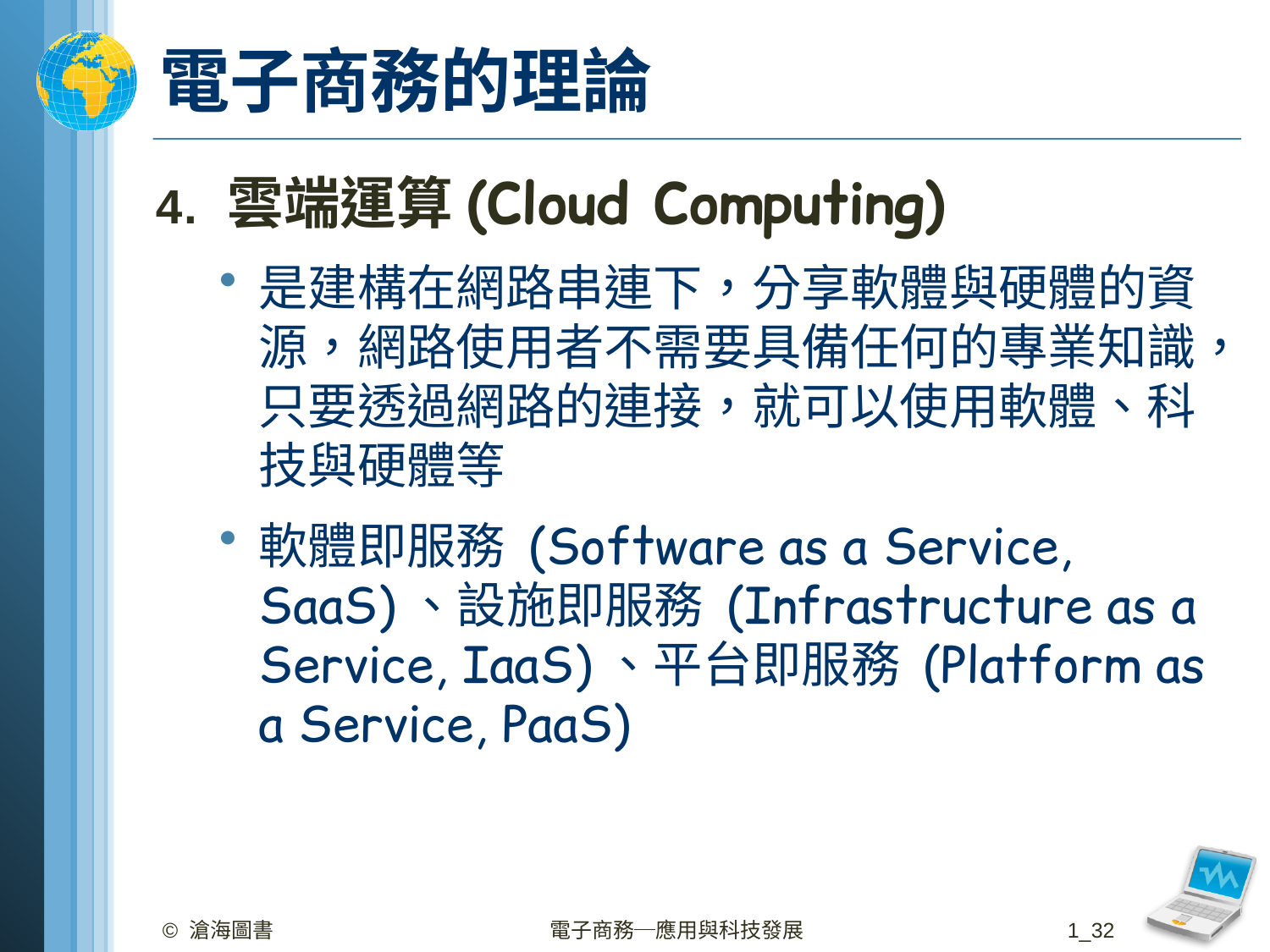

# 電子商務的理論
雲端運算(Cloud Computing)
是建構在網路串連下，分享軟體與硬體的資源，網路使用者不需要具備任何的專業知識，只要透過網路的連接，就可以使用軟體、科技與硬體等
軟體即服務 (Software as a Service, SaaS)、設施即服務 (Infrastructure as a Service, IaaS)、平台即服務 (Platform as a Service, PaaS)
© 滄海圖書
電子商務─應用與科技發展
1_32